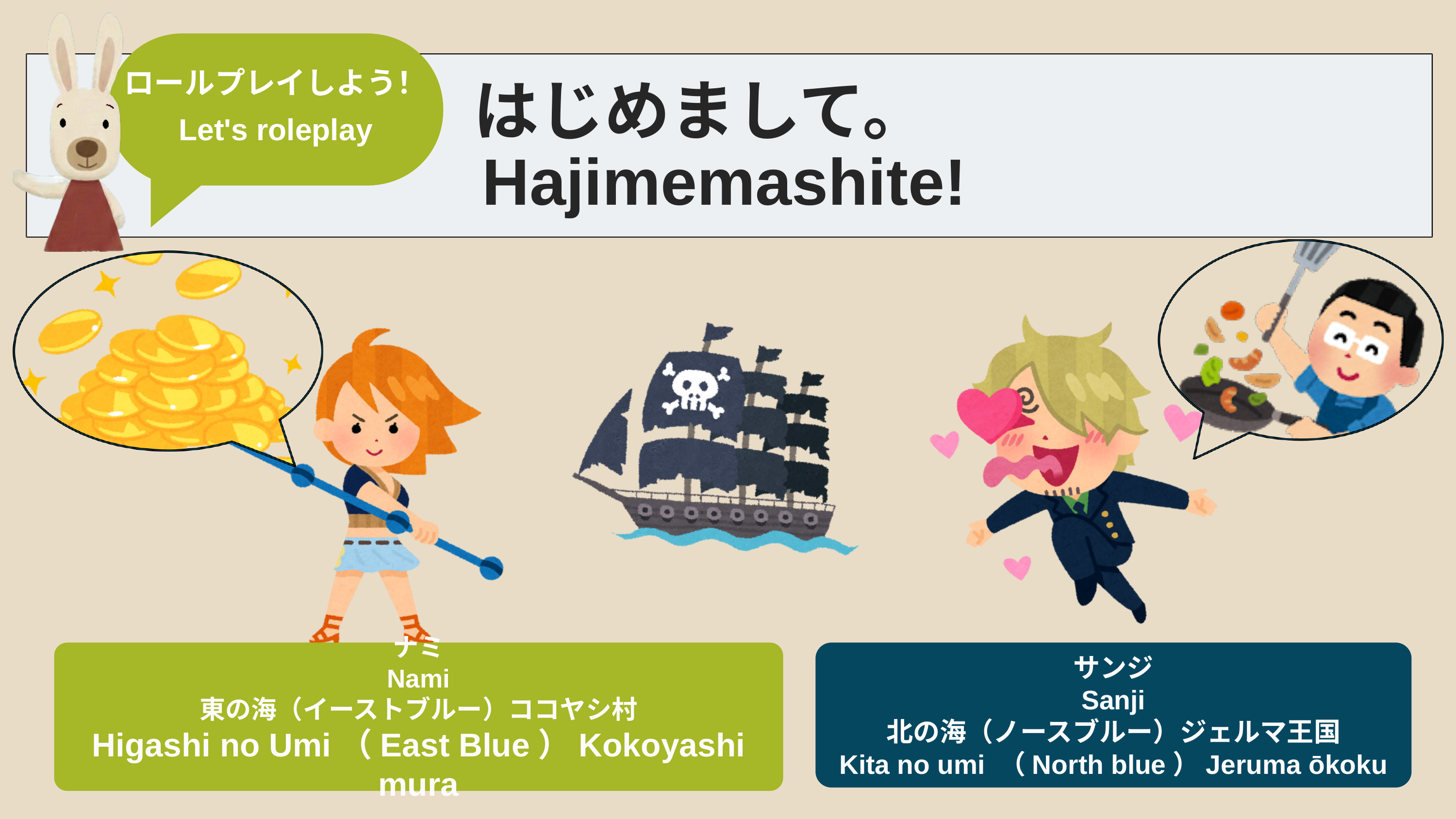

ロールプレイしよう！
Let's roleplay

はじめまして。
Hajimemashite!

ナミ
Nami
東の海（イーストブルー）ココヤシ村
Higashi no Umi（East Blue）Kokoyashi mura

サンジ
Sanji
北の海（ノースブルー）ジェルマ王国
Kita no umi （North blue）Jeruma ōkoku